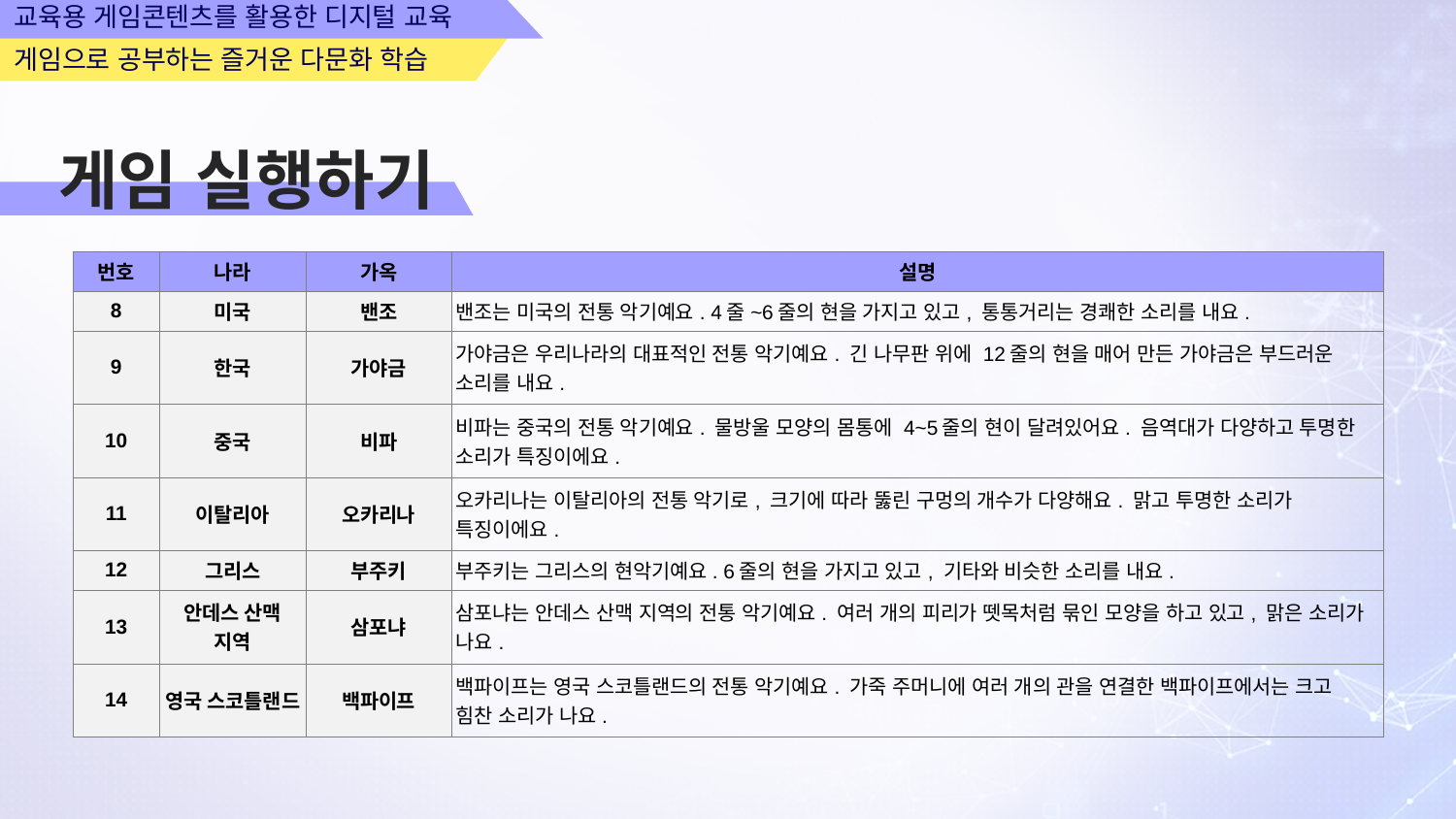

게임 실행하기

| 번호 | 나라 | 가옥 | 설명 |
| --- | --- | --- | --- |
| 8 | 미국 | 밴조 | 밴조는 미국의 전통 악기예요. 4줄~6줄의 현을 가지고 있고, 통통거리는 경쾌한 소리를 내요. |
| 9 | 한국 | 가야금 | 가야금은 우리나라의 대표적인 전통 악기예요. 긴 나무판 위에 12줄의 현을 매어 만든 가야금은 부드러운 소리를 내요. |
| 10 | 중국 | 비파 | 비파는 중국의 전통 악기예요. 물방울 모양의 몸통에 4~5줄의 현이 달려있어요. 음역대가 다양하고 투명한 소리가 특징이에요. |
| 11 | 이탈리아 | 오카리나 | 오카리나는 이탈리아의 전통 악기로, 크기에 따라 뚫린 구멍의 개수가 다양해요. 맑고 투명한 소리가 특징이에요. |
| 12 | 그리스 | 부주키 | 부주키는 그리스의 현악기예요. 6줄의 현을 가지고 있고, 기타와 비슷한 소리를 내요. |
| 13 | 안데스 산맥 지역 | 삼포냐 | 삼포냐는 안데스 산맥 지역의 전통 악기예요. 여러 개의 피리가 뗏목처럼 묶인 모양을 하고 있고, 맑은 소리가 나요. |
| 14 | 영국 스코틀랜드 | 백파이프 | 백파이프는 영국 스코틀랜드의 전통 악기예요. 가죽 주머니에 여러 개의 관을 연결한 백파이프에서는 크고 힘찬 소리가 나요. |